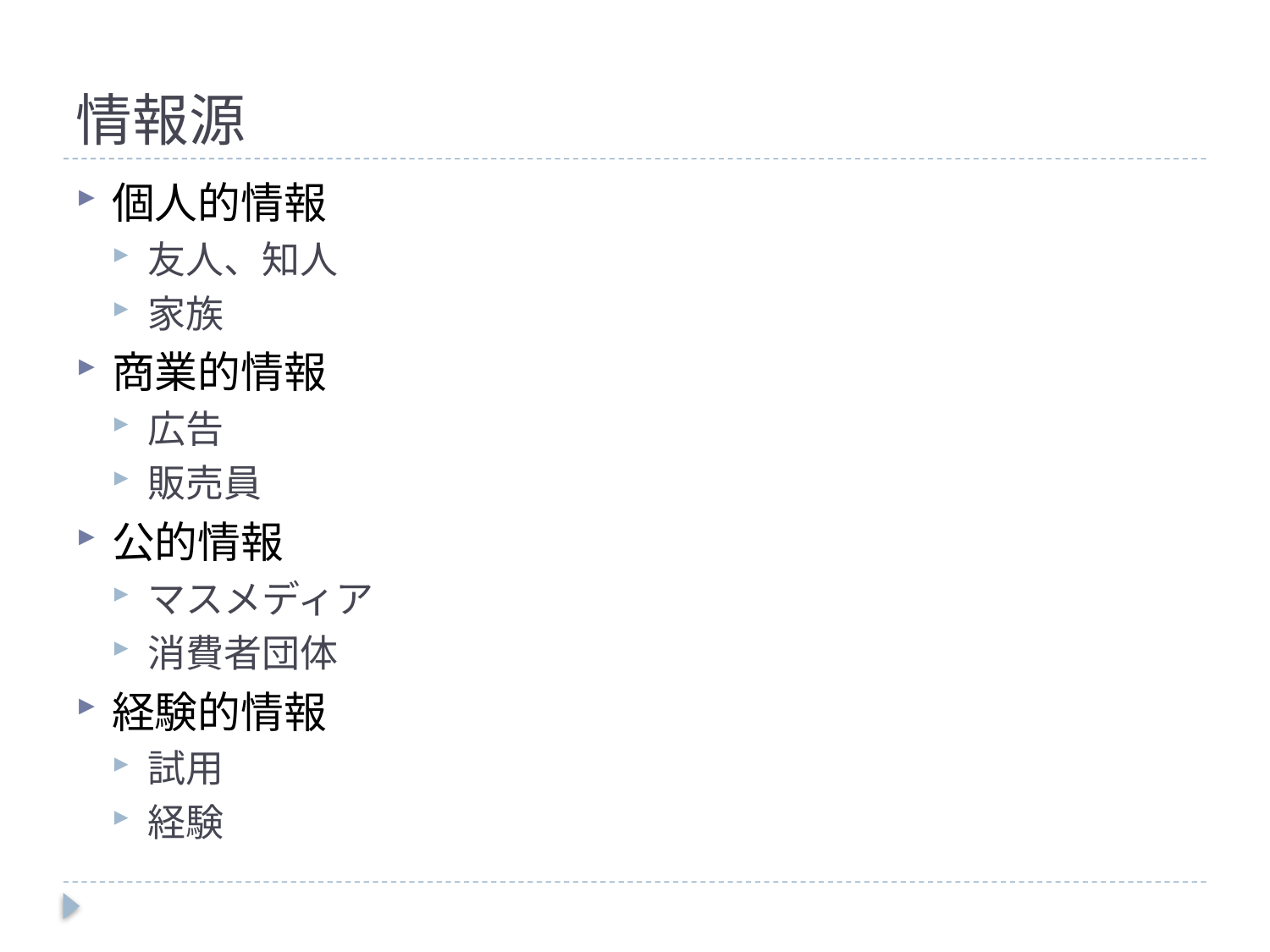

# 情報源
個人的情報
友人、知人
家族
商業的情報
広告
販売員
公的情報
マスメディア
消費者団体
経験的情報
試用
経験